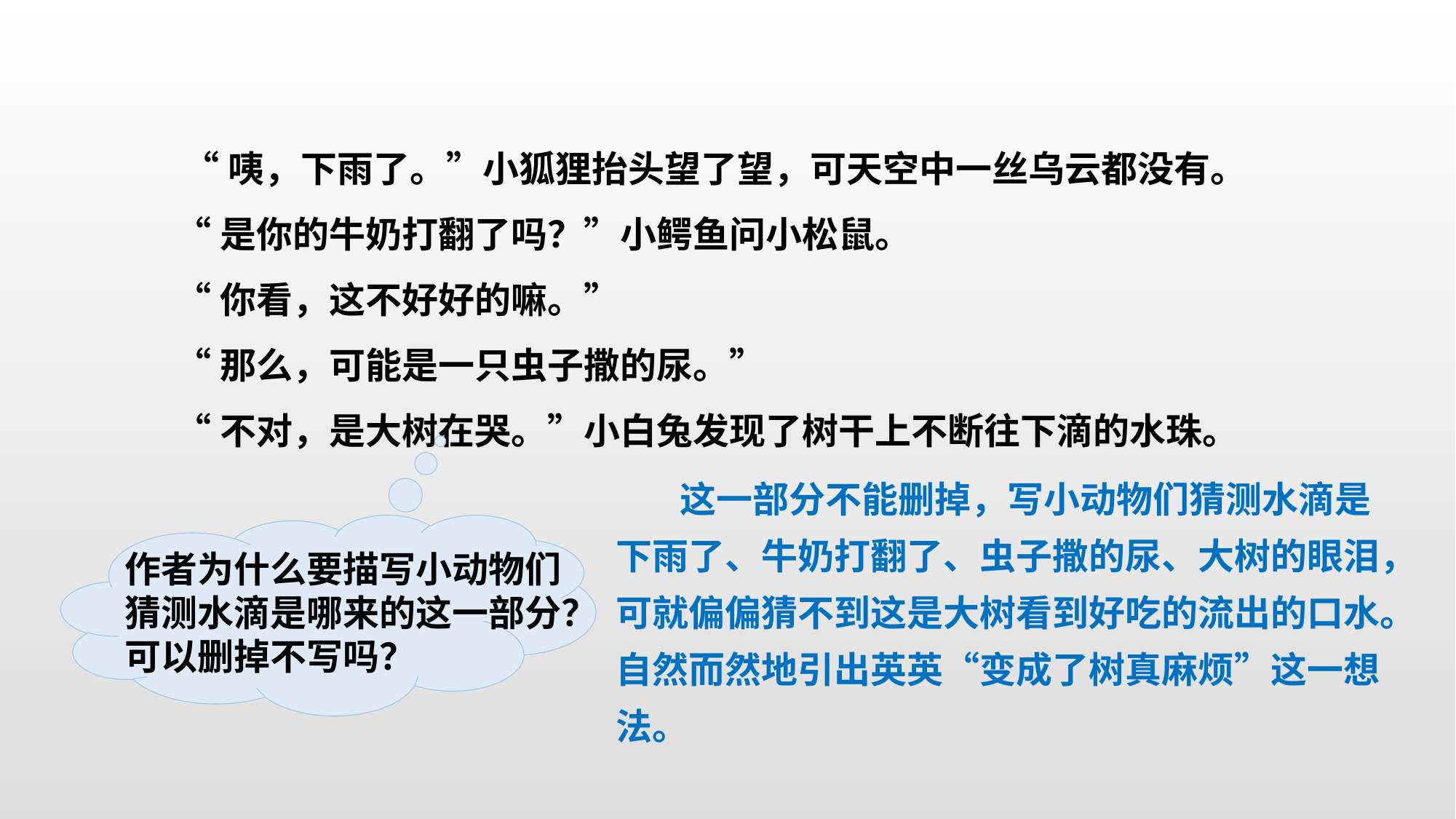

“咦，下雨了。”小狐狸抬头望了望，可天空中一丝乌云都没有。
“是你的牛奶打翻了吗？”小鳄鱼问小松鼠。
“你看，这不好好的嘛。”
“那么，可能是一只虫子撒的尿。”
“不对，是大树在哭。”小白兔发现了树干上不断往下滴的水珠。

这一部分不能删掉，写小动物们猜测水滴是下雨了、牛奶打翻了、虫子撒的尿、大树的眼泪，可就偏偏猜不到这是大树看到好吃的流出的口水。自然而然地引出英英“变成了树真麻烦”这一想法。

作者为什么要描写小动物们猜测水滴是哪来的这一部分？可以删掉不写吗？